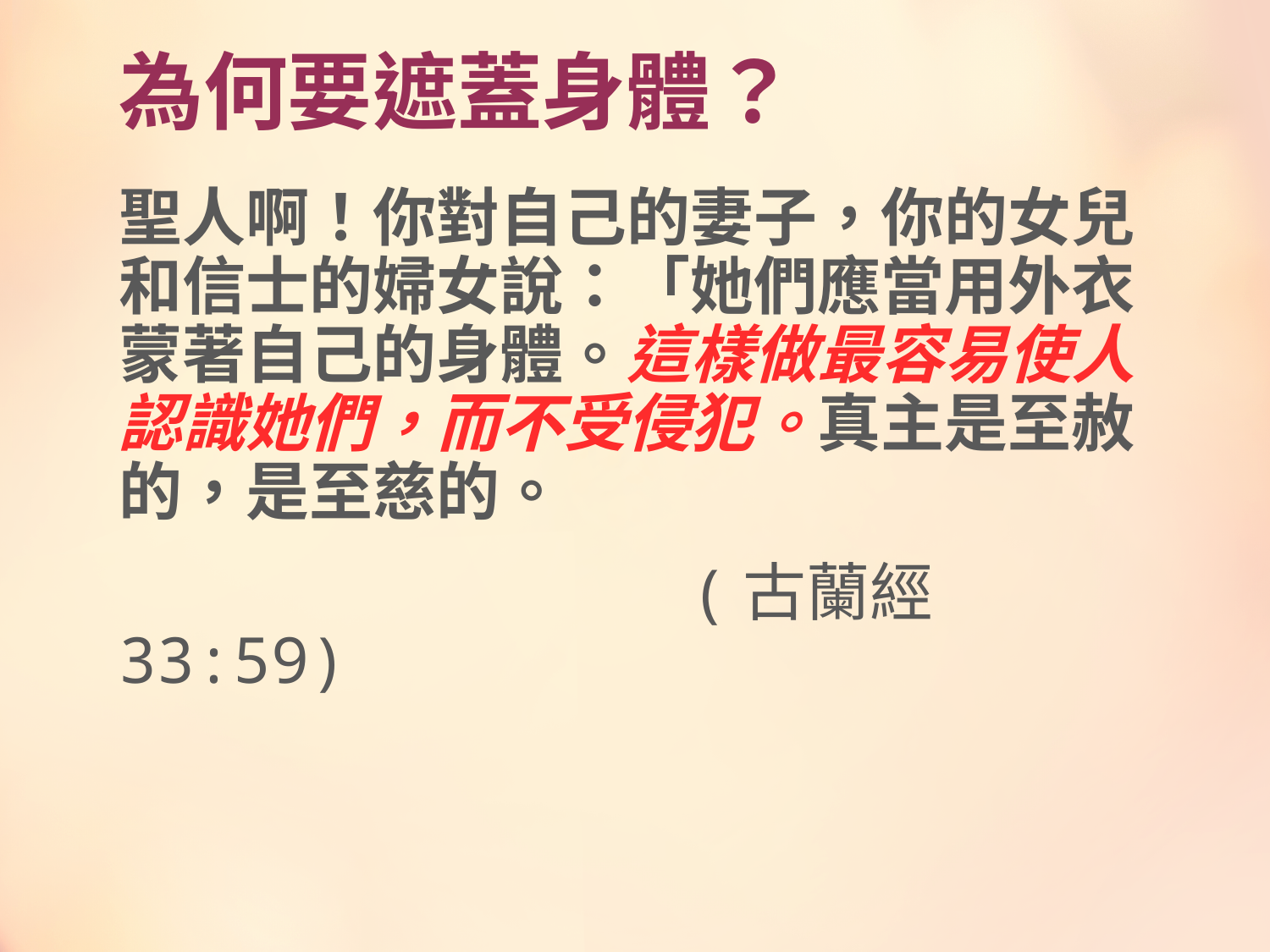

# 為何要遮蓋身體？
聖人啊！你對自己的妻子，你的女兒和信士的婦女說：「她們應當用外衣蒙著自己的身體。這樣做最容易使人認識她們，而不受侵犯。真主是至赦的，是至慈的。
               (古蘭經 33:59)